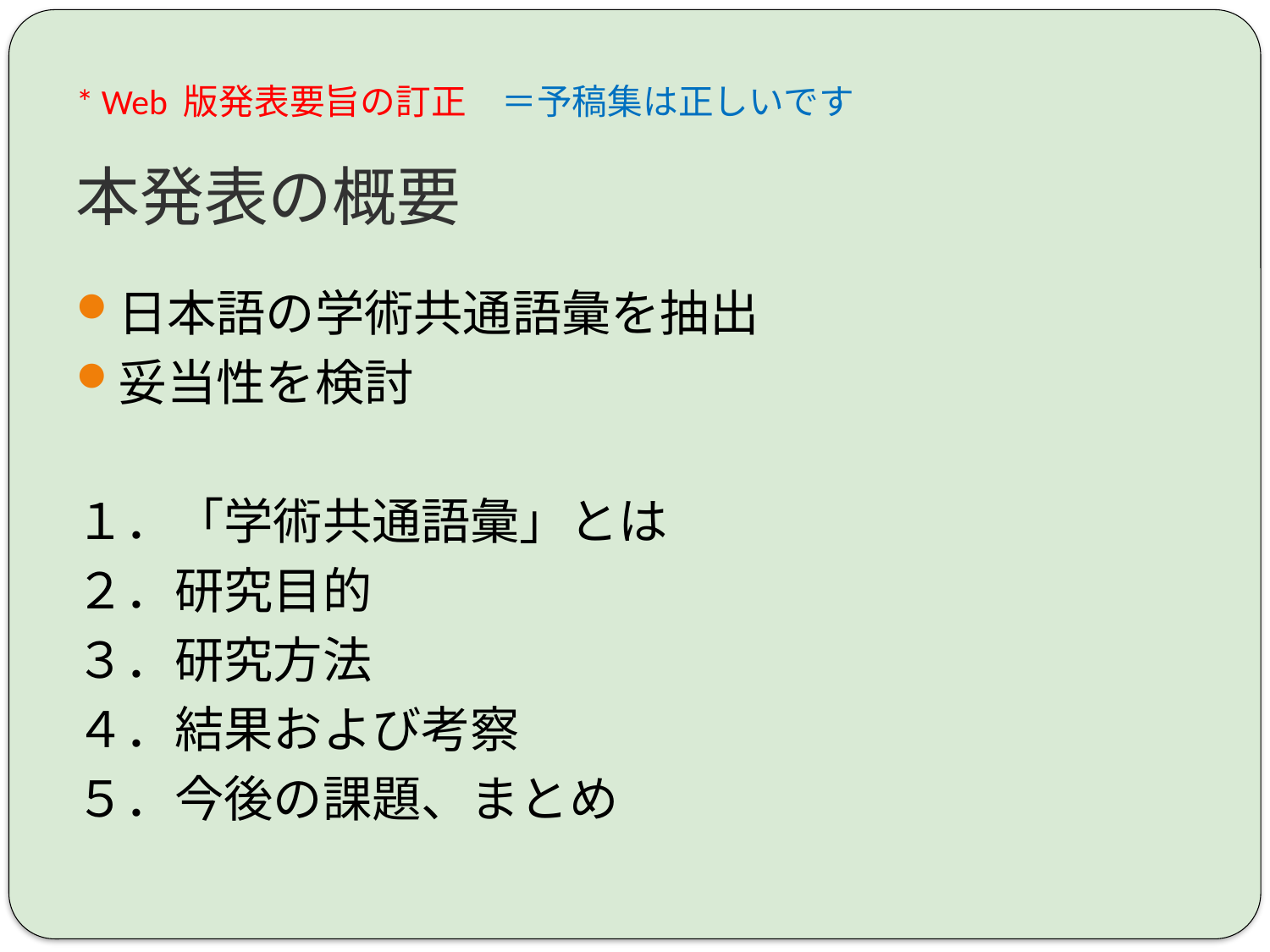

# * Web 版発表要旨の訂正　＝予稿集は正しいです 本発表の概要
日本語の学術共通語彙を抽出
妥当性を検討

１．「学術共通語彙」とは
２．研究目的
３．研究方法
４．結果および考察
５．今後の課題、まとめ